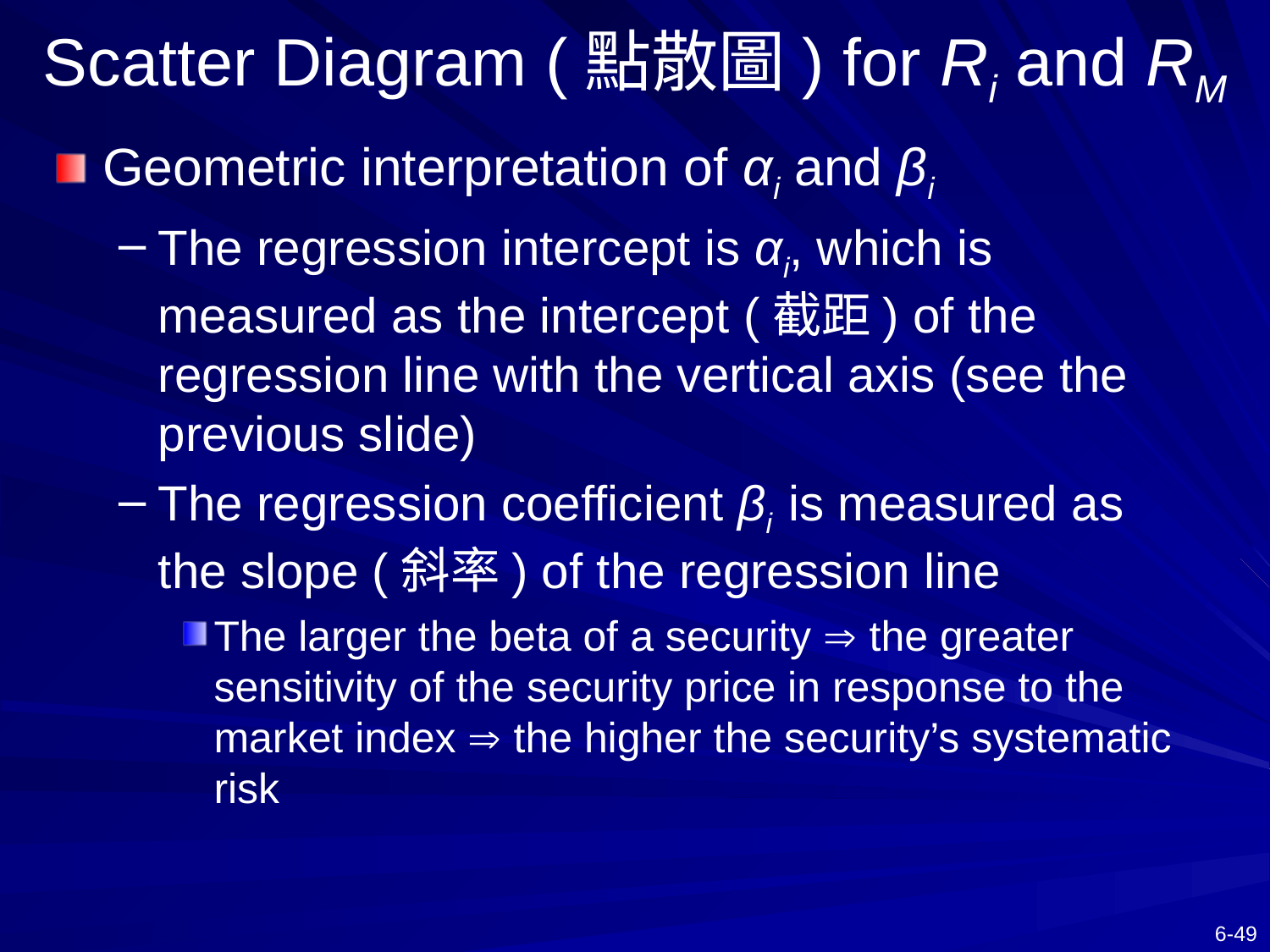

# Scatter Diagram (點散圖) for Ri and RM
Geometric interpretation of αi and βi
The regression intercept is αi, which is measured as the intercept (截距) of the regression line with the vertical axis (see the previous slide)
The regression coefficient βi  is measured as the slope (斜率) of the regression line
The larger the beta of a security ⇒ the greater sensitivity of the security price in response to the market index ⇒ the higher the security’s systematic risk